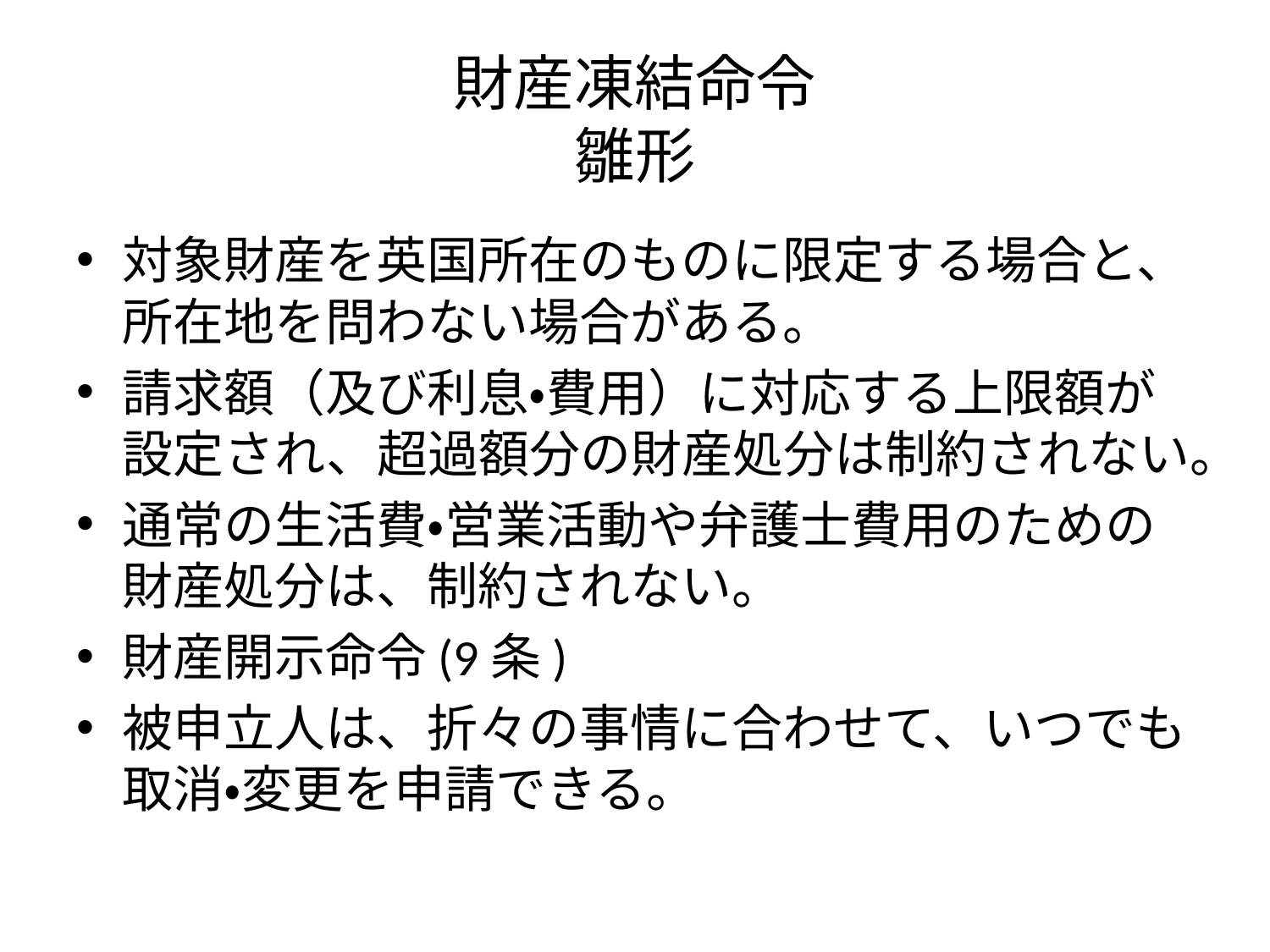

# 財産凍結命令 雛形
対象財産を英国所在のものに限定する場合と、所在地を問わない場合がある。
請求額（及び利息・費用）に対応する上限額が設定され、超過額分の財産処分は制約されない。
通常の生活費・営業活動や弁護士費用のための財産処分は、制約されない。
財産開示命令(9条)
被申立人は、折々の事情に合わせて、いつでも取消・変更を申請できる。